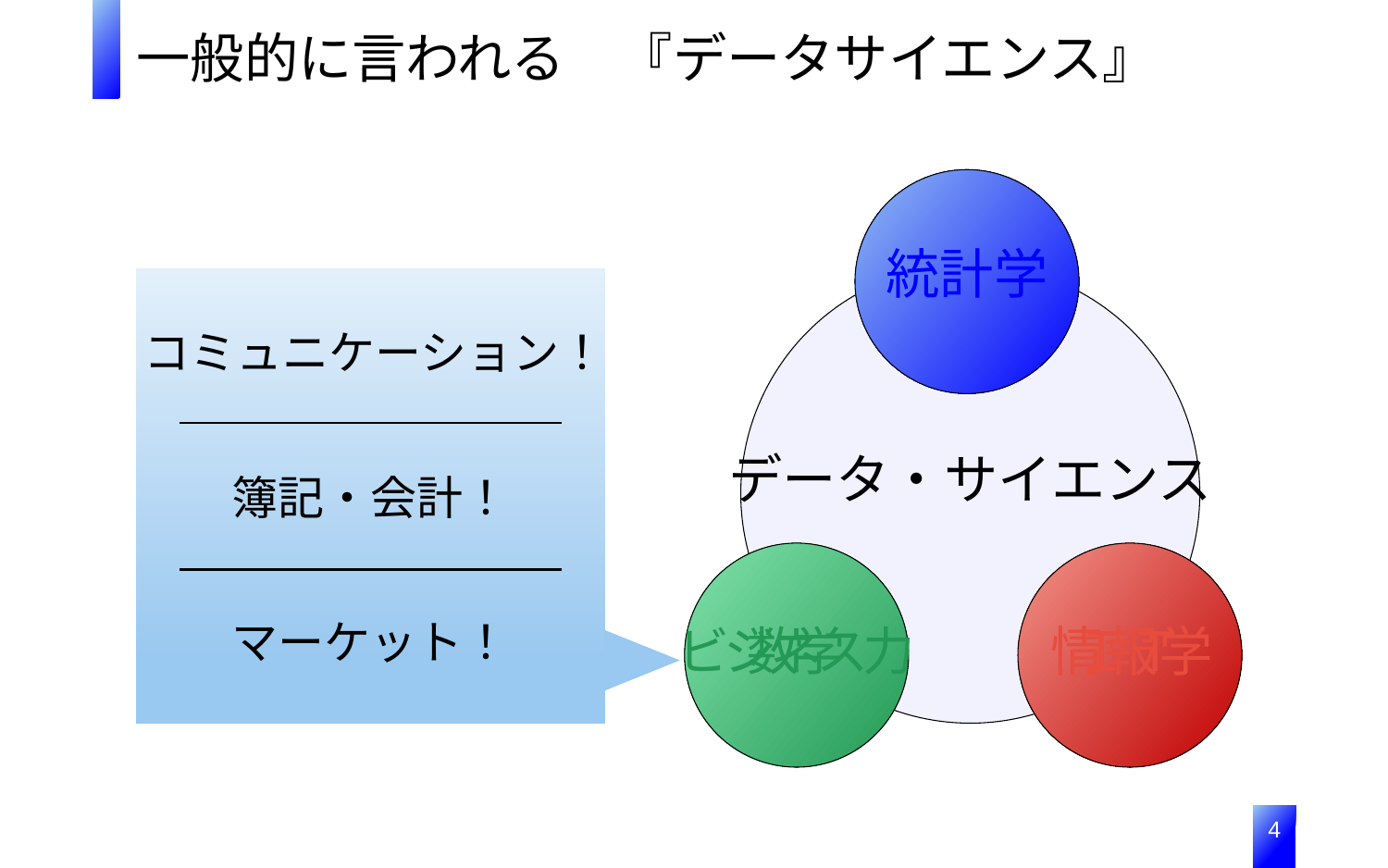

一般的に言われる　『データサイエンス』

統計学

コミュニケーション！
データ・サイエンス
簿記・会計！

マーケット！
情報学
ＩＴ
ビジネス力
数学